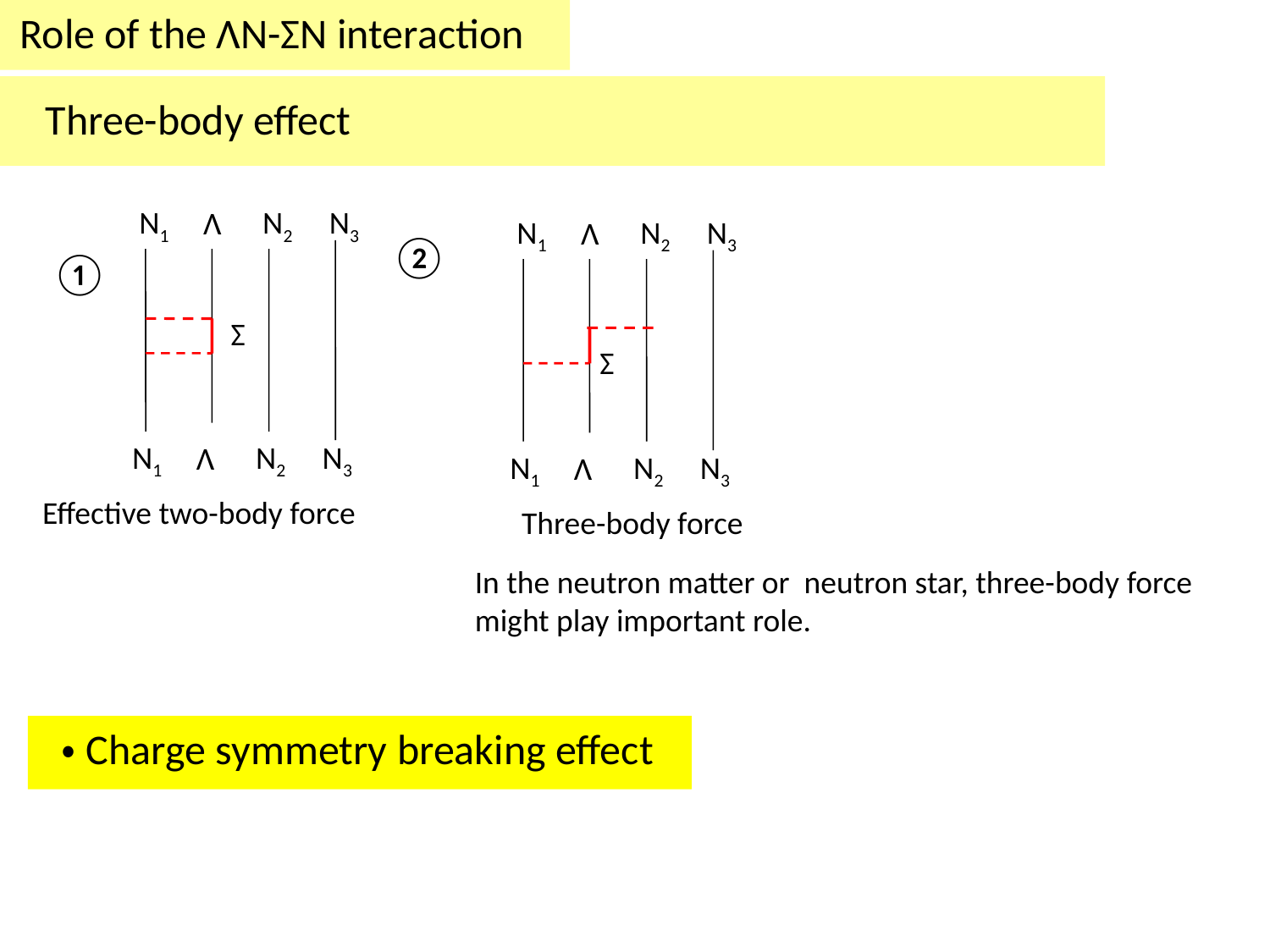

Role of the ΛN-ΣN interaction

・　Three-body effect
N1
N2
N3
Λ
①

Σ

N1
N2
N3
Λ
N1
N2
N3
Λ
②

Σ

N1
N2
N3
Λ
Effective two-body force
Three-body force
In the neutron matter or  neutron star, three-body force
might play important role.

・Charge symmetry breaking effect